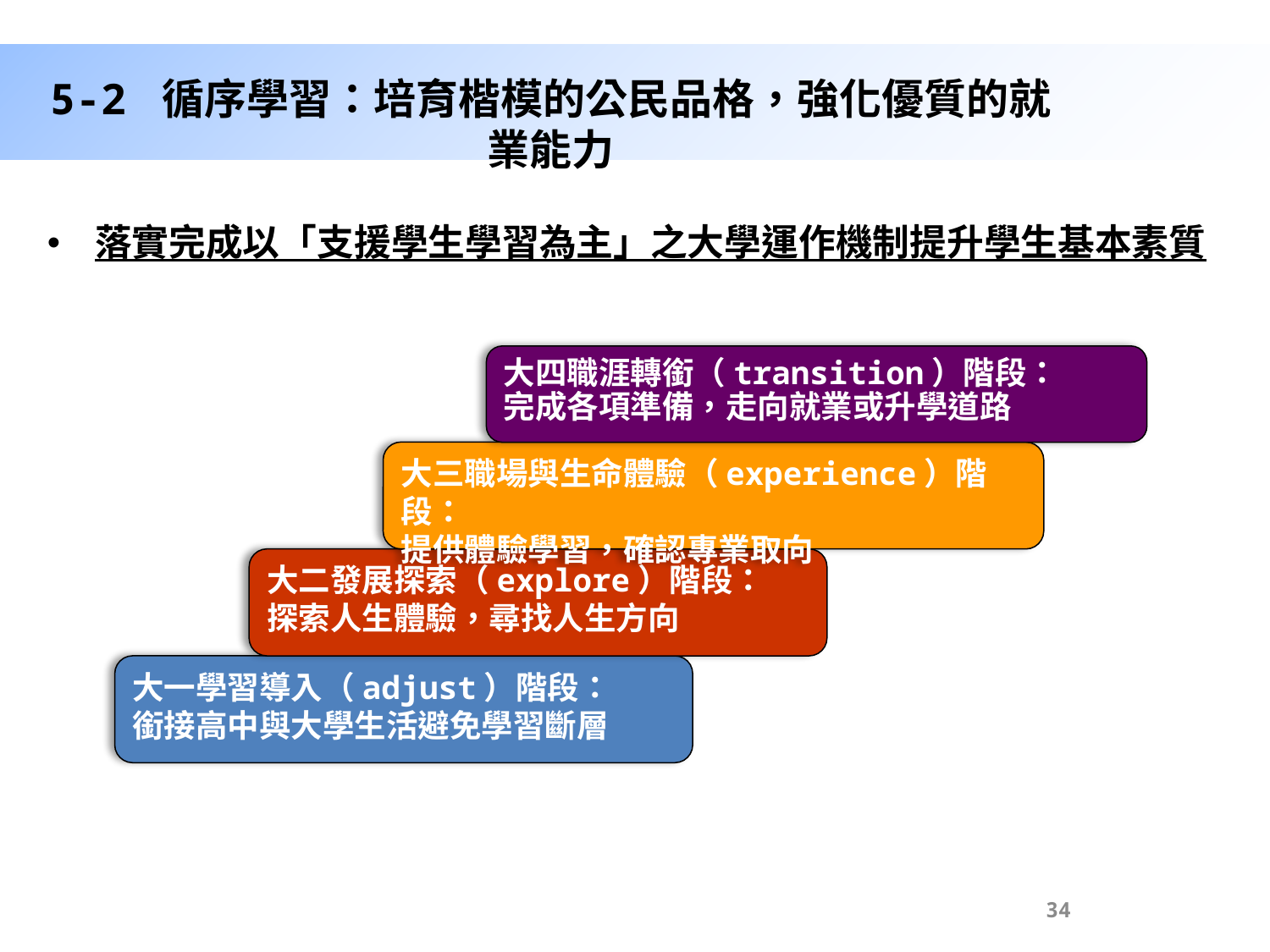

5-2 循序學習：培育楷模的公民品格，強化優質的就業能力
落實完成以「支援學生學習為主」之大學運作機制提升學生基本素質

大四職涯轉銜（transition）階段：
完成各項準備，走向就業或升學道路
大三職場與生命體驗（experience）階段：
提供體驗學習，確認專業取向
大二發展探索（explore）階段：
探索人生體驗，尋找人生方向

大一學習導入（adjust）階段：
銜接高中與大學生活避免學習斷層
34